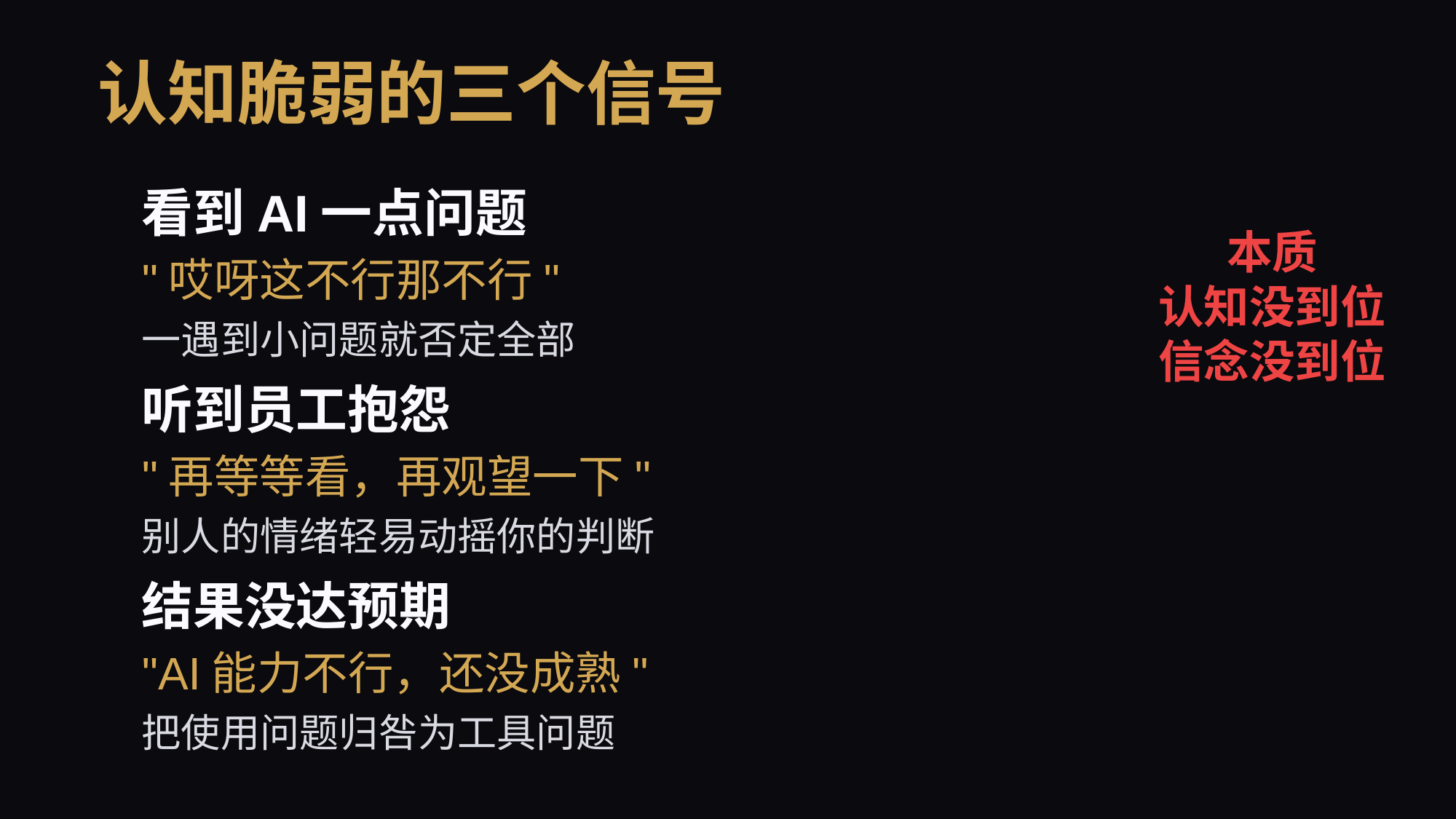

认知脆弱的三个信号
看到AI一点问题
"哎呀这不行那不行"
一遇到小问题就否定全部
本质
认知没到位
信念没到位
听到员工抱怨
"再等等看，再观望一下"
别人的情绪轻易动摇你的判断
结果没达预期
"AI能力不行，还没成熟"
把使用问题归咎为工具问题